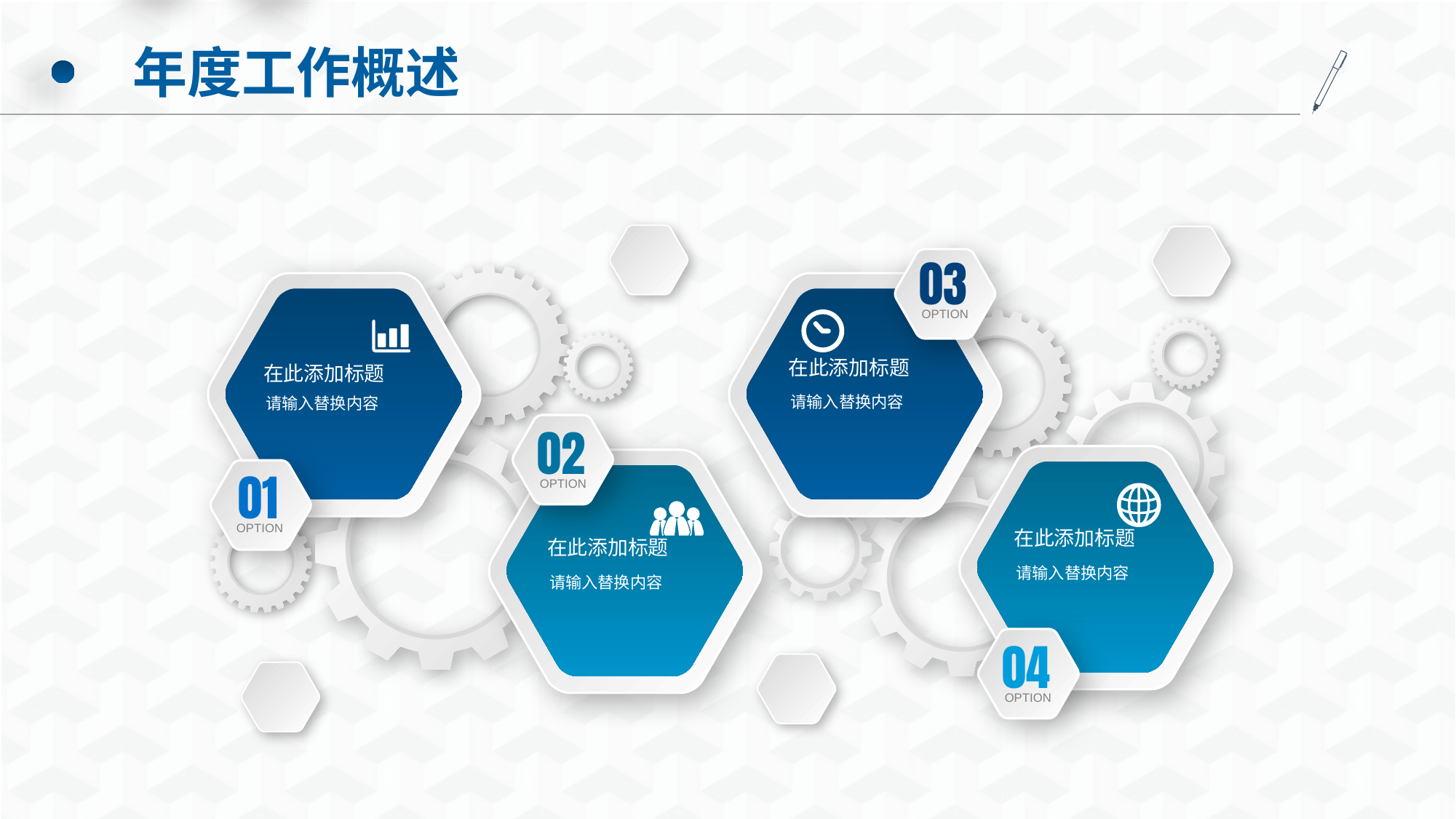

年度工作概述

03
OPTION

在此添加标题
请输入替换内容

在此添加标题
请输入替换内容

02
OPTION

在此添加标题
请输入替换内容

在此添加标题
请输入替换内容

01
OPTION

04
OPTION